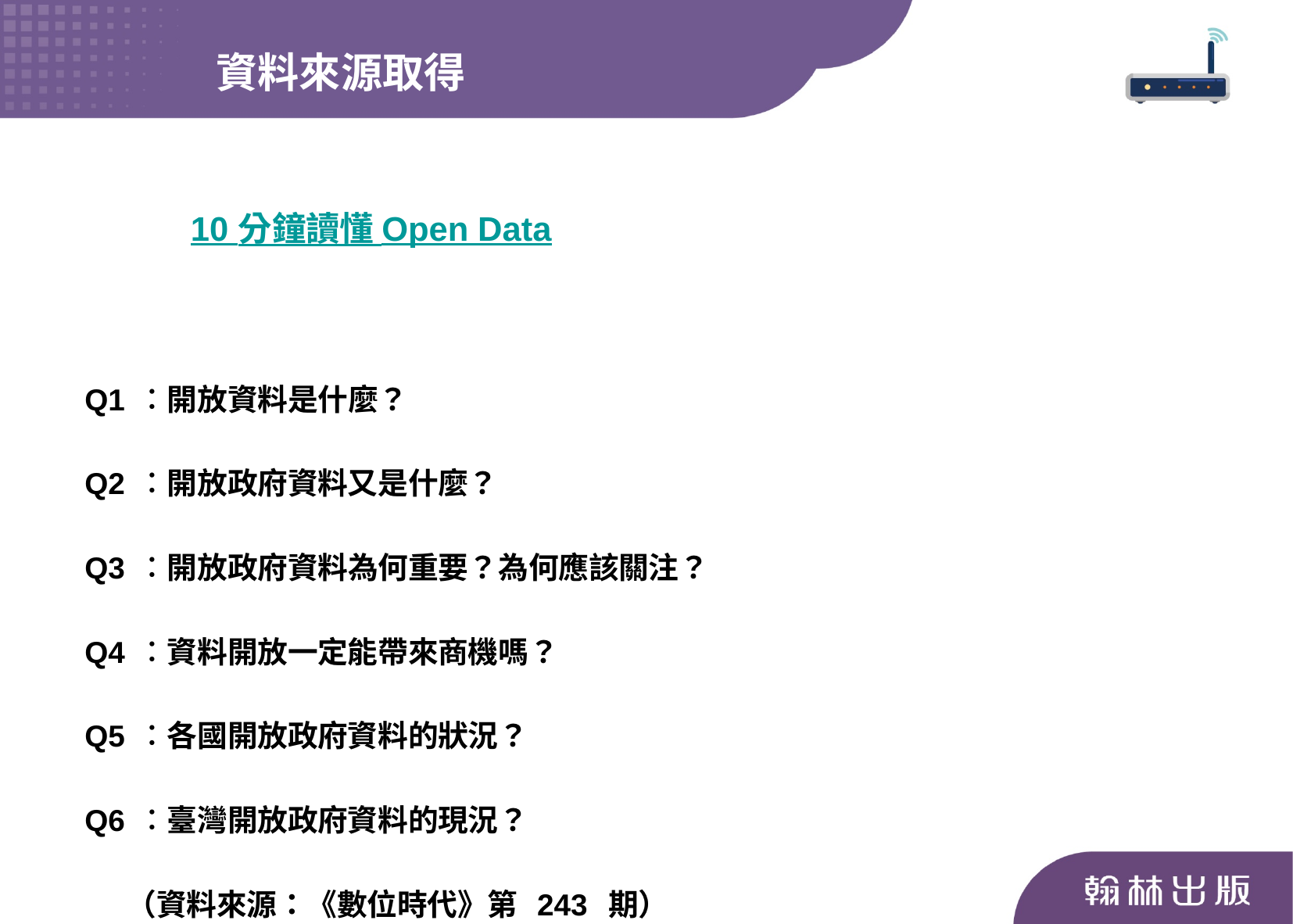

資料來源取得
              10 分鐘讀懂 Open Data

   Q1︰開放資料是什麼？
   Q2︰開放政府資料又是什麼？
   Q3︰開放政府資料為何重要？為何應該關注？
   Q4︰資料開放一定能帶來商機嗎？
   Q5︰各國開放政府資料的狀況？
   Q6︰臺灣開放政府資料的現況？
        （資料來源：《數位時代》第 243 期）